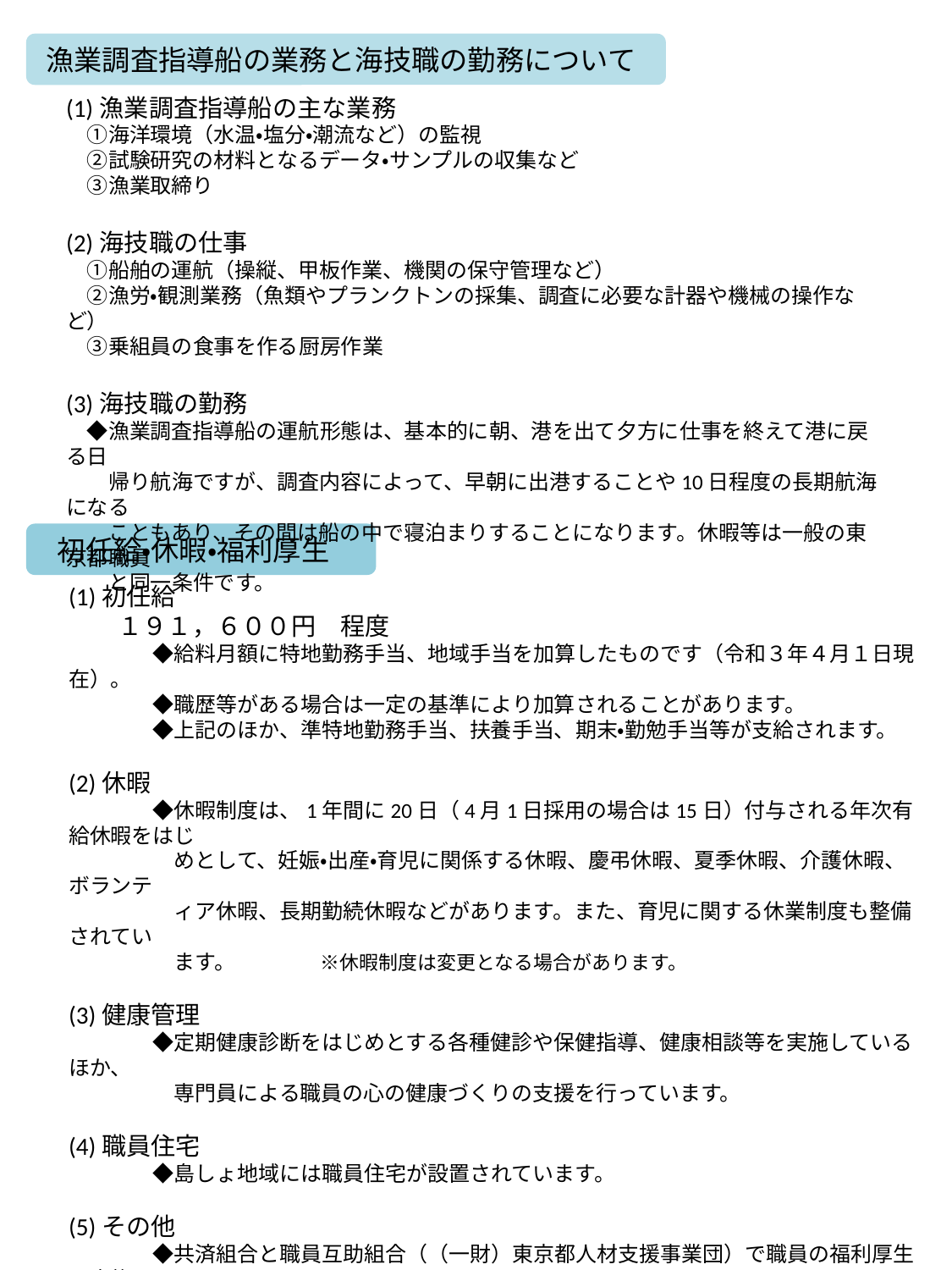

漁業調査指導船の業務と海技職の勤務について
(1)漁業調査指導船の主な業務
　①海洋環境（水温・塩分・潮流など）の監視
　②試験研究の材料となるデータ・サンプルの収集など
　③漁業取締り

(2)海技職の仕事
　①船舶の運航（操縦、甲板作業、機関の保守管理など）
　②漁労・観測業務（魚類やプランクトンの採集、調査に必要な計器や機械の操作など）
　③乗組員の食事を作る厨房作業

(3)海技職の勤務
　◆漁業調査指導船の運航形態は、基本的に朝、港を出て夕方に仕事を終えて港に戻る日
　　帰り航海ですが、調査内容によって、早朝に出港することや10日程度の長期航海になる
　　こともあり、その間は船の中で寝泊まりすることになります。休暇等は一般の東京都職員
　　と同一条件です。

初任給・休暇・福利厚生
(1)初任給
　　１９１，６００円　程度
　　　　◆給料月額に特地勤務手当、地域手当を加算したものです（令和３年４月１日現在）。
　　　　◆職歴等がある場合は一定の基準により加算されることがあります。
　　　　◆上記のほか、準特地勤務手当、扶養手当、期末・勤勉手当等が支給されます。

(2)休暇
　　　　◆休暇制度は、1年間に20日（4月1日採用の場合は15日）付与される年次有給休暇をはじ
　　　　　めとして、妊娠・出産・育児に関係する休暇、慶弔休暇、夏季休暇、介護休暇、ボランテ
　　　　　ィア休暇、長期勤続休暇などがあります。また、育児に関する休業制度も整備されてい
　　　　　ます。　　　　※休暇制度は変更となる場合があります。

(3)健康管理
　　　　◆定期健康診断をはじめとする各種健診や保健指導、健康相談等を実施しているほか、
　　　　　専門員による職員の心の健康づくりの支援を行っています。

(4)職員住宅
　　　　◆島しょ地域には職員住宅が設置されています。

(5)その他
　　　　◆共済組合と職員互助組合（（一財）東京都人材支援事業団）で職員の福利厚生を実施し
　　　　　ています。共済組合では、医療保険、年金業務の他、福祉事業として施設の運営などを
　　　　　行っています。人材支援事業団では、団体定期保険・損害保険の取り扱いや、「自己啓
　　　　　発」「旅行」「育児・介護施設利用」等の各種助成、貸付、給付（祝金・見舞金等）などの
　　　　　各事業を実施し、会員の生活をサポートしています。